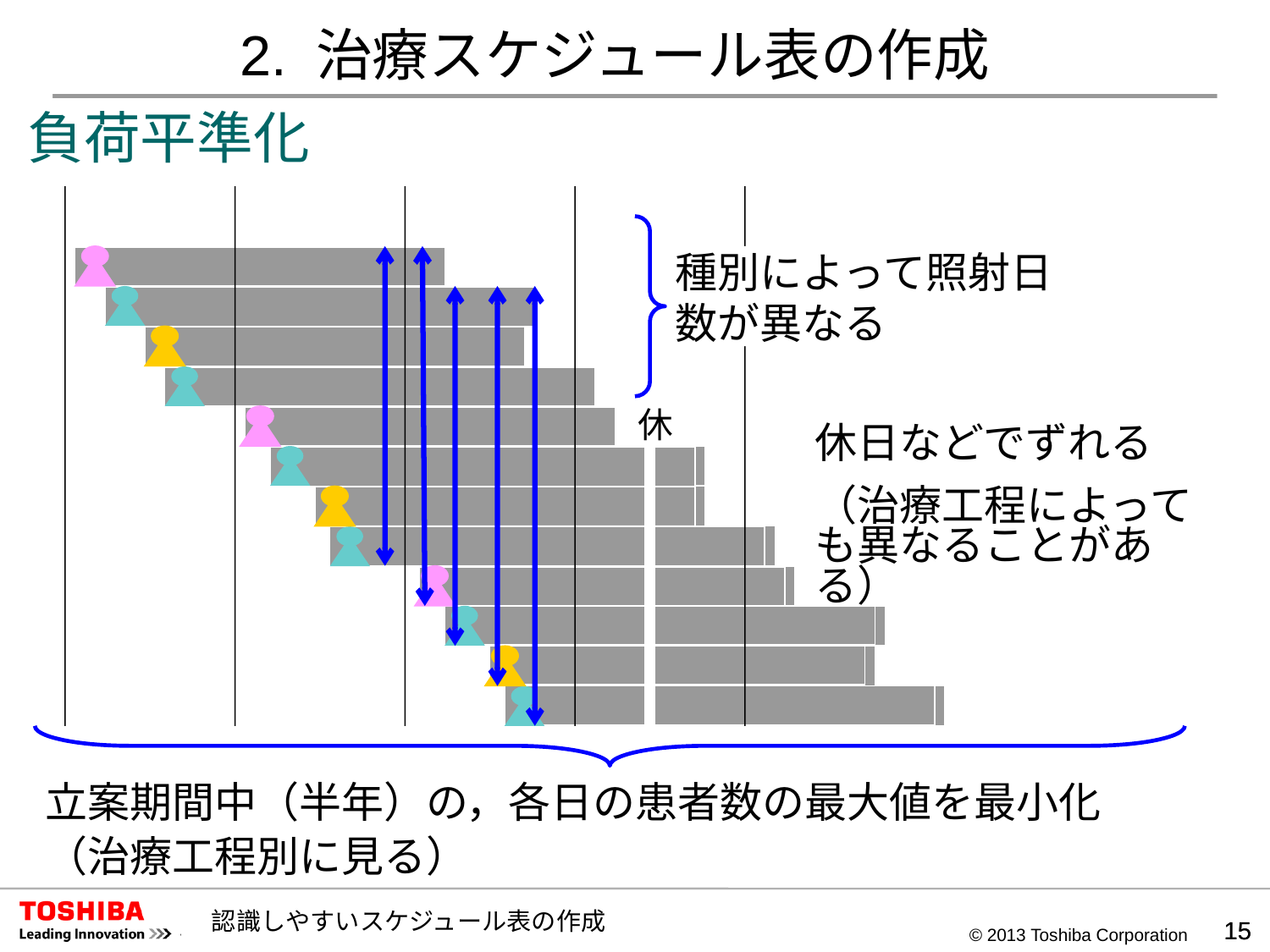

2. 治療スケジュール表の作成
負荷平準化

種別によって照射日数が異なる

休

休日などでずれる
（治療工程によっても異なることがある）

立案期間中（半年）の，各日の患者数の最大値を最小化
（治療工程別に見る）
認識しやすいスケジュール表の作成